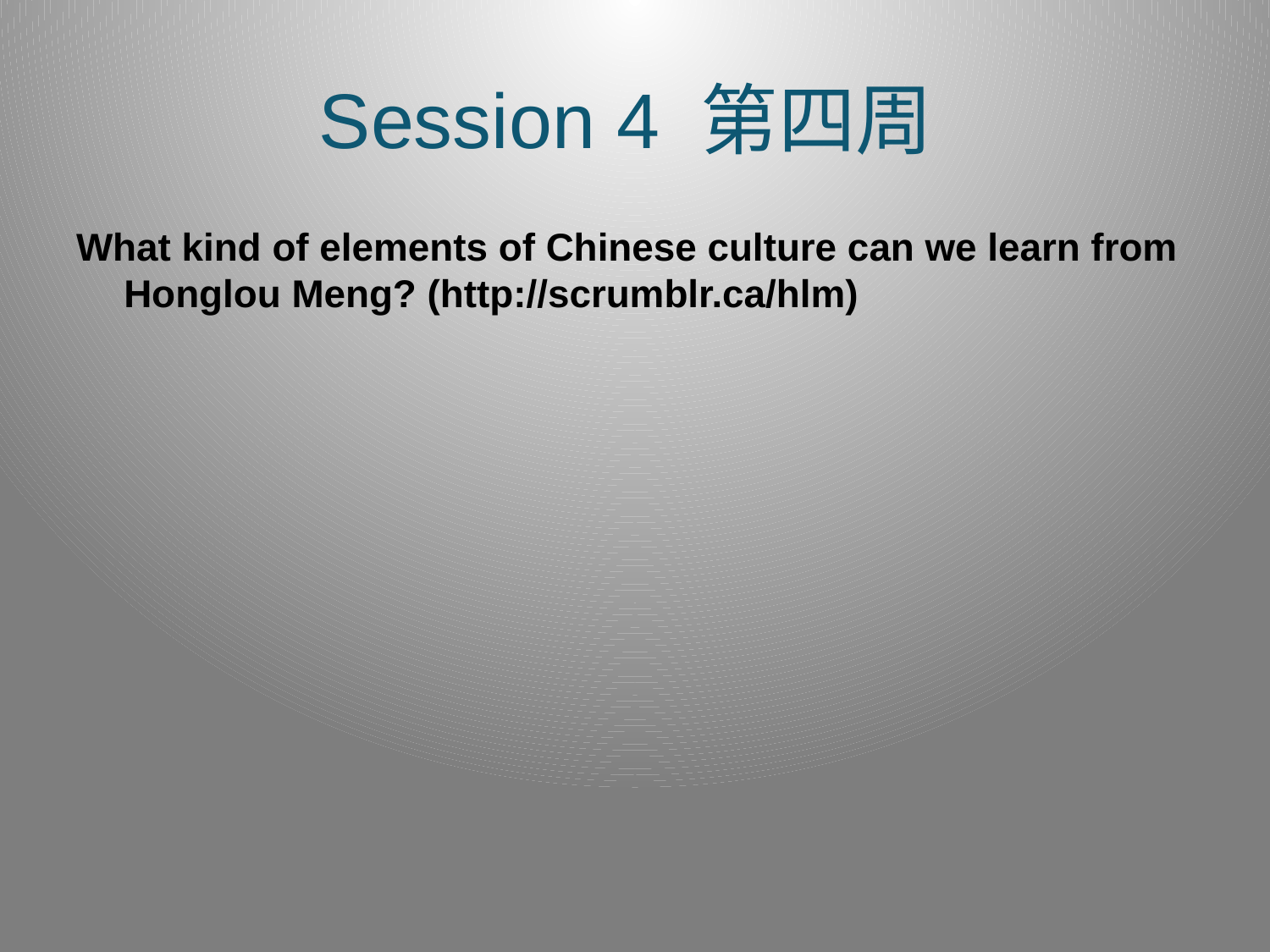

# Session 4 第四周
What kind of elements of Chinese culture can we learn from Honglou Meng? (http://scrumblr.ca/hlm)